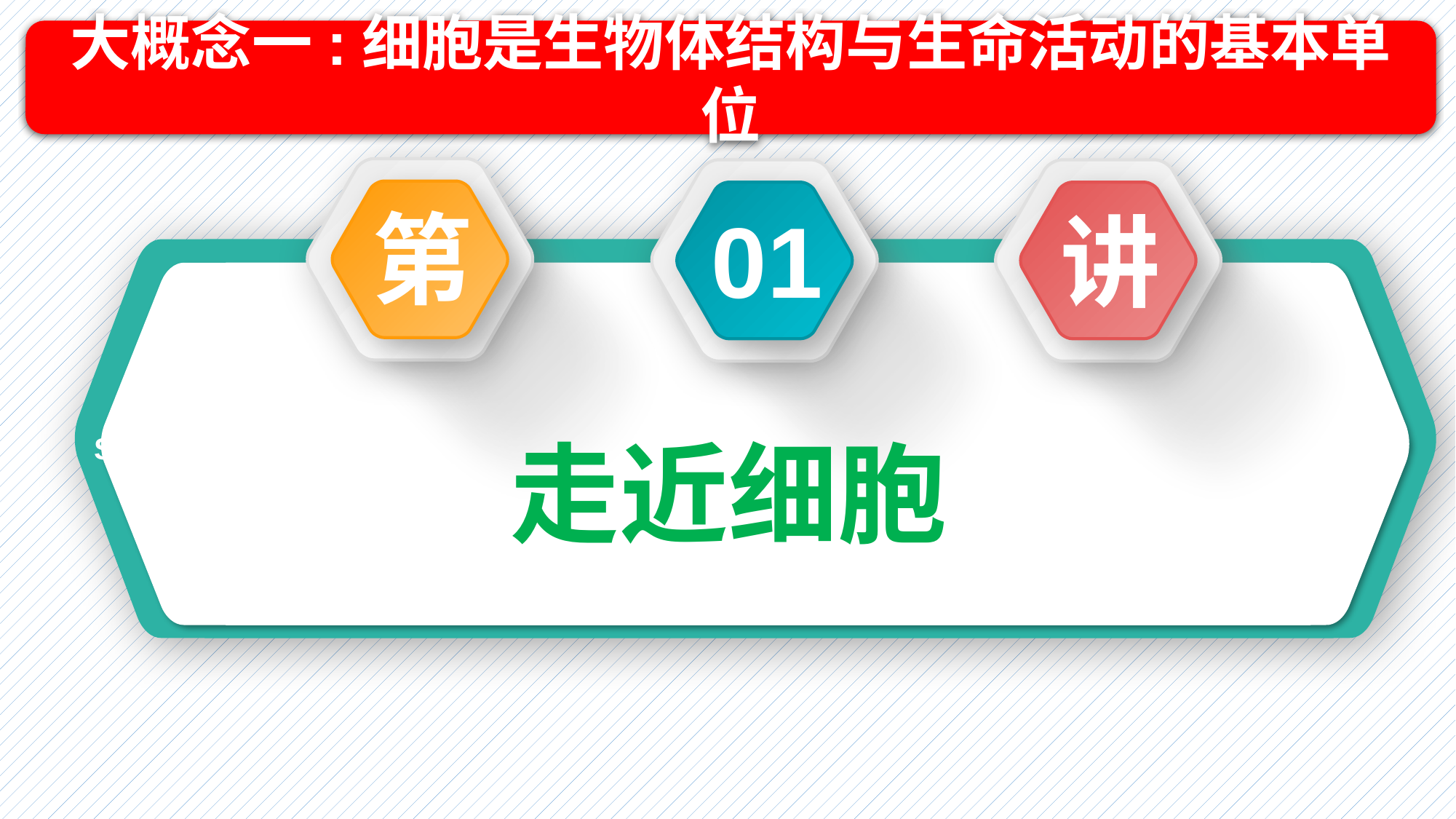

大概念一:细胞是生物体结构与生命活动的基本单位

第

01

讲

走近细胞
SHENG WU XUE